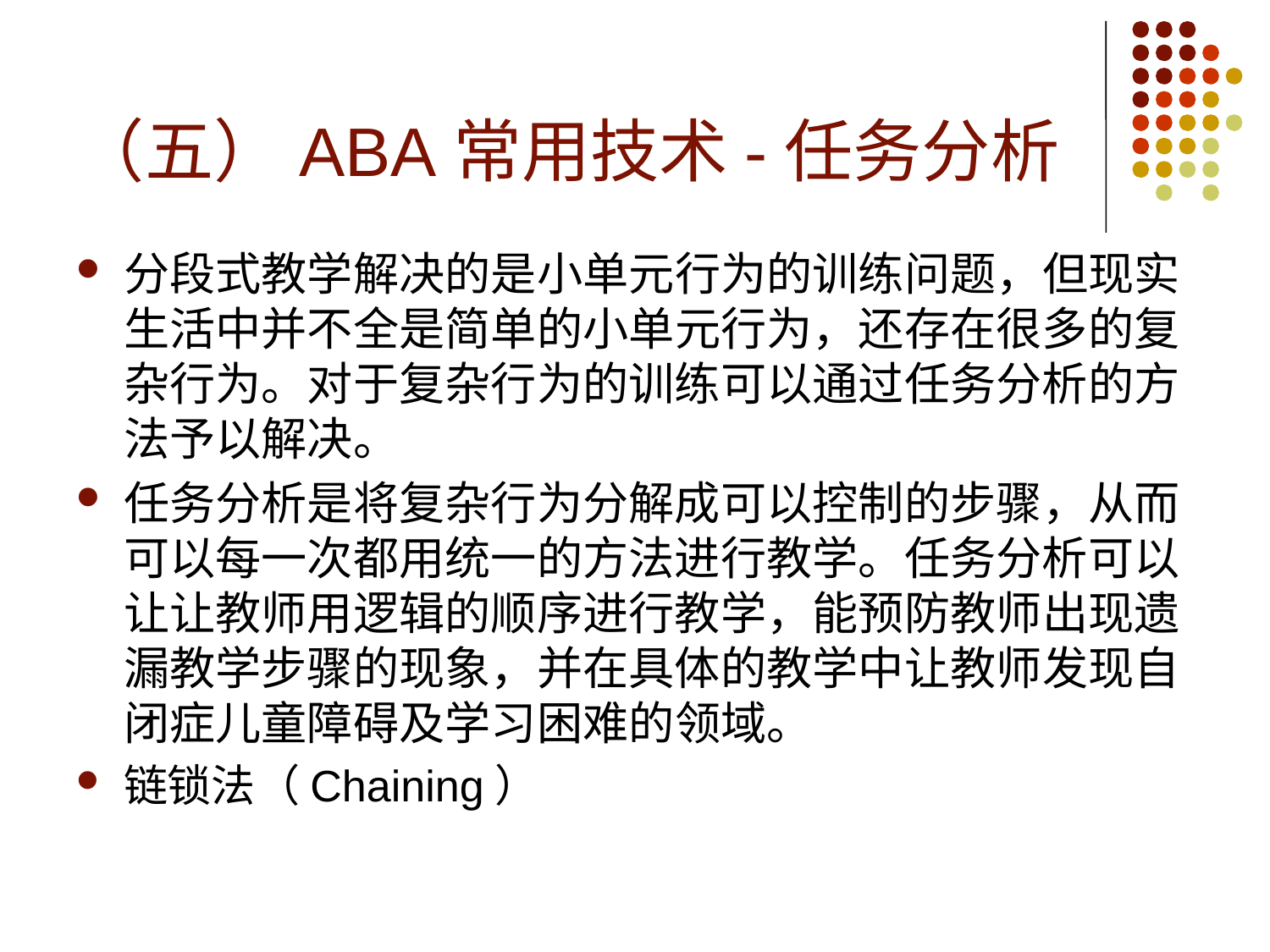

# （五）ABA常用技术-任务分析
分段式教学解决的是小单元行为的训练问题，但现实生活中并不全是简单的小单元行为，还存在很多的复杂行为。对于复杂行为的训练可以通过任务分析的方法予以解决。
任务分析是将复杂行为分解成可以控制的步骤，从而可以每一次都用统一的方法进行教学。任务分析可以让让教师用逻辑的顺序进行教学，能预防教师出现遗漏教学步骤的现象，并在具体的教学中让教师发现自闭症儿童障碍及学习困难的领域。
链锁法（Chaining）